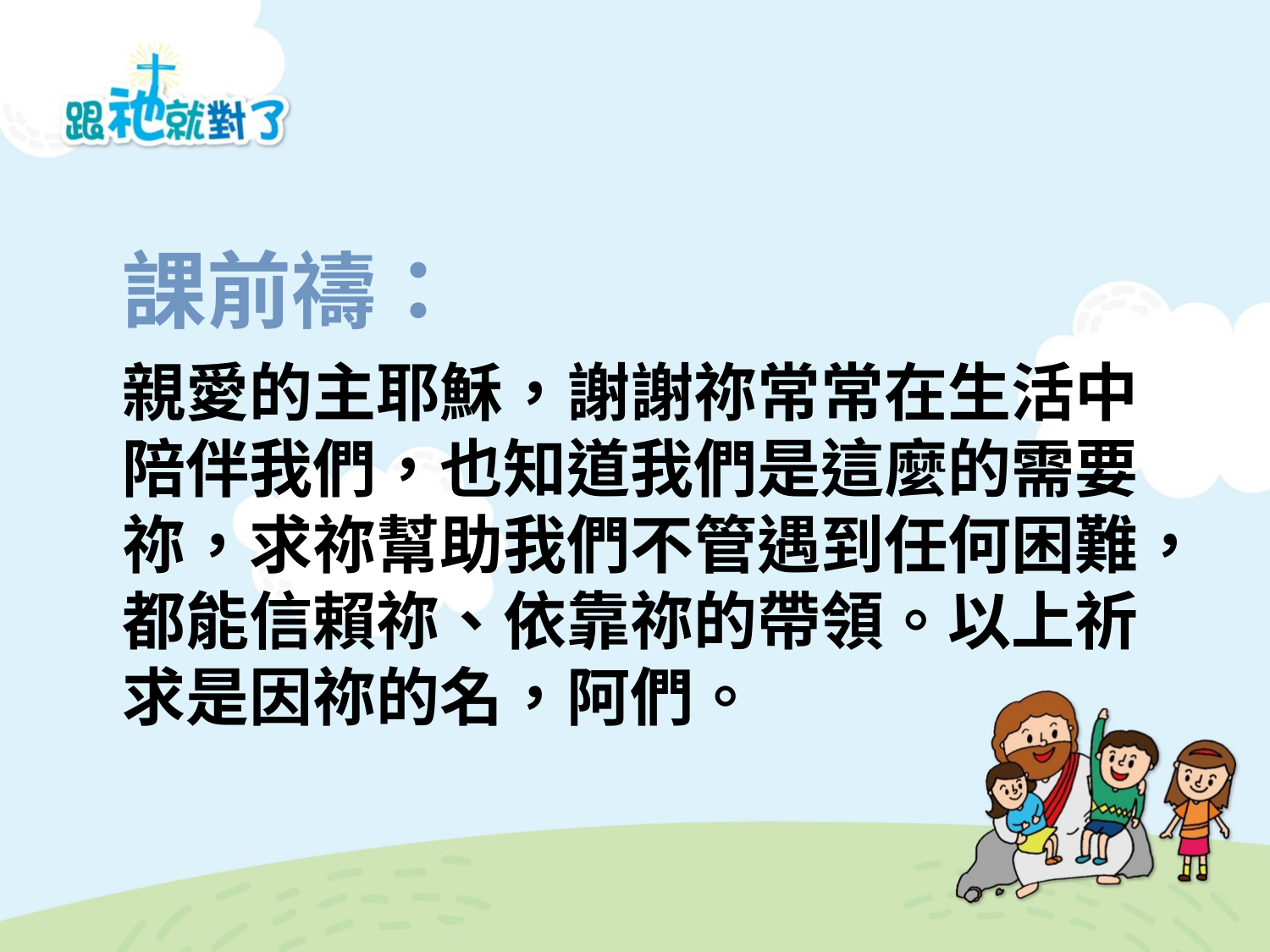

課前禱：
親愛的主耶穌，謝謝祢常常在生活中陪伴我們，也知道我們是這麼的需要祢，求祢幫助我們不管遇到任何困難，都能信賴祢、依靠祢的帶領。以上祈求是因祢的名，阿們。